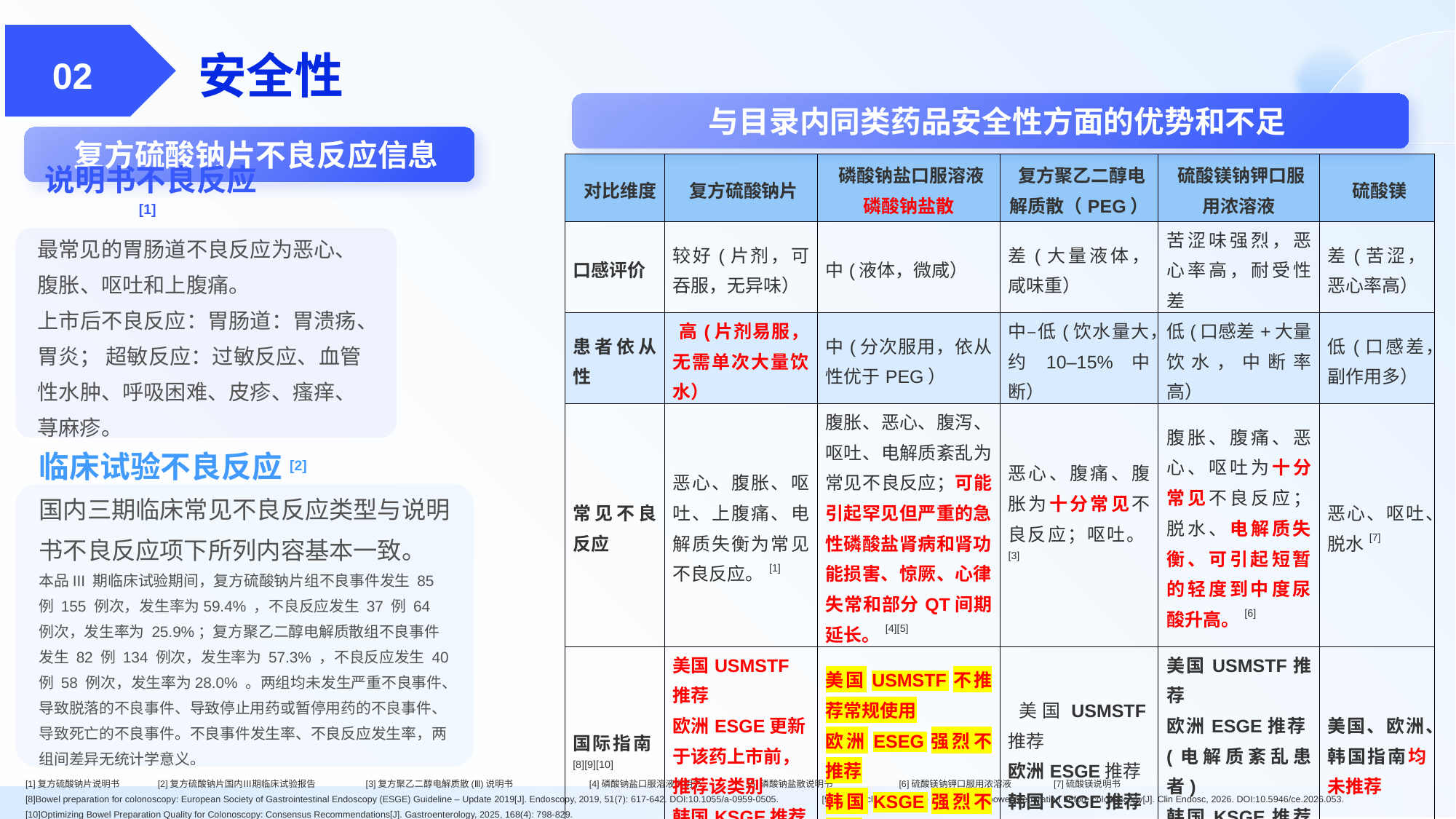

安全性

  02
 与目录内同类药品安全性方面的优势和不足
 复方硫酸钠片不良反应信息
| 对比维度 | ‌复方硫酸钠片‌ | ‌磷酸钠盐口服溶液‌ 磷酸钠盐散 | ‌复方聚乙二醇电解质散（PEG）‌ | ‌硫酸镁钠钾口服用浓溶液 | ‌硫酸镁‌ |
| --- | --- | --- | --- | --- | --- |
| 口感评价‌ | 较好(片剂，可吞服，无异味） | 中(液体，微咸） | 差(大量液体，咸味重） | 苦涩味强烈，恶心率高，耐受性差 | 差(苦涩，恶心率高） |
| 患者依从性‌ | ‌高‌(片剂易服，无需单次大量饮水） | 中(分次服用，依从性优于PEG） | 中–低(饮水量大，约10–15%中断） | 低‌(口感差+大量饮水，中断率高） | 低(口感差，副作用多） |
| 常见不良反应‌ | 恶心、腹胀、呕吐、上腹痛、电解质失衡为常见不良反应。[1] | 腹胀、恶心、腹泻、呕吐、电解质紊乱为常见不良反应；可能引起罕见但严重的急性磷酸盐肾病和肾功能损害、惊厥、心律失常和部分QT间期延长。[4][5] | 恶心、腹痛、腹胀为十分常见不良反应；呕吐。[3] | 腹胀、腹痛、恶心、呕吐为十分常见不良反应；脱水、电解质失衡、可引起短暂的轻度到中度尿酸升高。[6] | 恶心、呕吐、脱水[7] |
| 国际指南[8][9][10]‌ | 美国USMSTF推荐 欧洲ESGE更新于该药上市前，推荐该类别 韩国KSGE推荐（条件性推荐） | 美国USMSTF不推荐常规使用 欧洲ESEG强烈不推荐 韩国KSGE强烈不推荐 | ‌美国USMSTF推荐 欧洲ESGE推荐 韩国KSGE推荐 | 美国USMSTF推荐 欧洲ESGE推荐(电解质紊乱患者) 韩国KSGE推荐（条件性推荐） | 美国、欧洲、韩国指南均未推荐 |
 说明书不良反应[1]
最常见的胃肠道不良反应为恶心、腹胀、呕吐和上腹痛。
上市后不良反应：胃肠道：胃溃疡、胃炎； 超敏反应：过敏反应、血管性水肿、呼吸困难、皮疹、瘙痒、荨麻疹。
 临床试验不良反应[2]
国内三期临床常见不良反应类型与说明书不良反应项下所列内容基本一致。
本品III 期临床试验期间，复方硫酸钠片组不良事件发生 85 例 155 例次，发生率为59.4% ，不良反应发生 37 例 64 例次，发生率为 25.9%；复方聚乙二醇电解质散组不良事件发生 82 例 134 例次，发生率为 57.3% ，不良反应发生 40 例 58 例次，发生率为28.0% 。两组均未发生严重不良事件、导致脱落的不良事件、导致停止用药或暂停用药的不良事件、导致死亡的不良事件。不良事件发生率、不良反应发生率，两组间差异无统计学意义。
[1]复方硫酸钠片说明书                  [2]复方硫酸钠片国内Ⅲ期临床试验报告                        [3]复方聚乙二醇电解质散(Ⅲ)说明书                                     [4]磷酸钠盐口服溶液说明书                      [5]磷酸钠盐散说明书                                [6]硫酸镁钠钾口服用浓溶液                    [7]硫酸镁说明书
[8]Bowel preparation for colonoscopy: European Society of Gastrointestinal Endoscopy (ESGE) Guideline – Update 2019[J]. Endoscopy, 2019, 51(7): 617-642. DOI:10.1055/a-0959-0505.                 [9] Korean clinical practice guidelines for bowel preparation before colonoscopy[J]. Clin Endosc, 2026. DOI:10.5946/ce.2026.053.
[10]Optimizing Bowel Preparation Quality for Colonoscopy: Consensus Recommendations[J]. Gastroenterology, 2025, 168(4): 798-829.